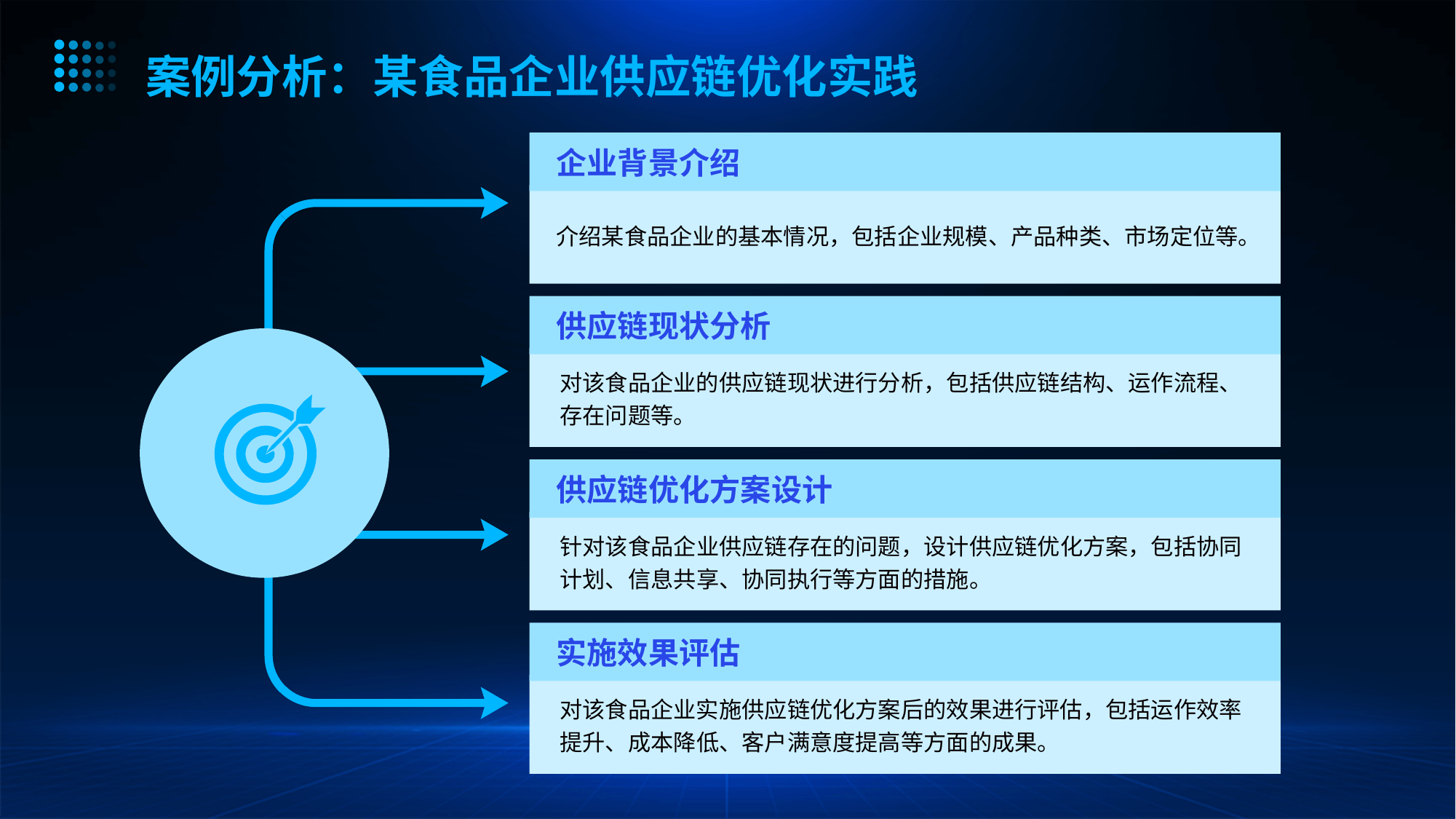

案例分析：某食品企业供应链优化实践

企业背景介绍

介绍某食品企业的基本情况，包括企业规模、产品种类、市场定位等。

供应链现状分析

对该食品企业的供应链现状进行分析，包括供应链结构、运作流程、存在问题等。

供应链优化方案设计

针对该食品企业供应链存在的问题，设计供应链优化方案，包括协同计划、信息共享、协同执行等方面的措施。

实施效果评估

对该食品企业实施供应链优化方案后的效果进行评估，包括运作效率提升、成本降低、客户满意度提高等方面的成果。